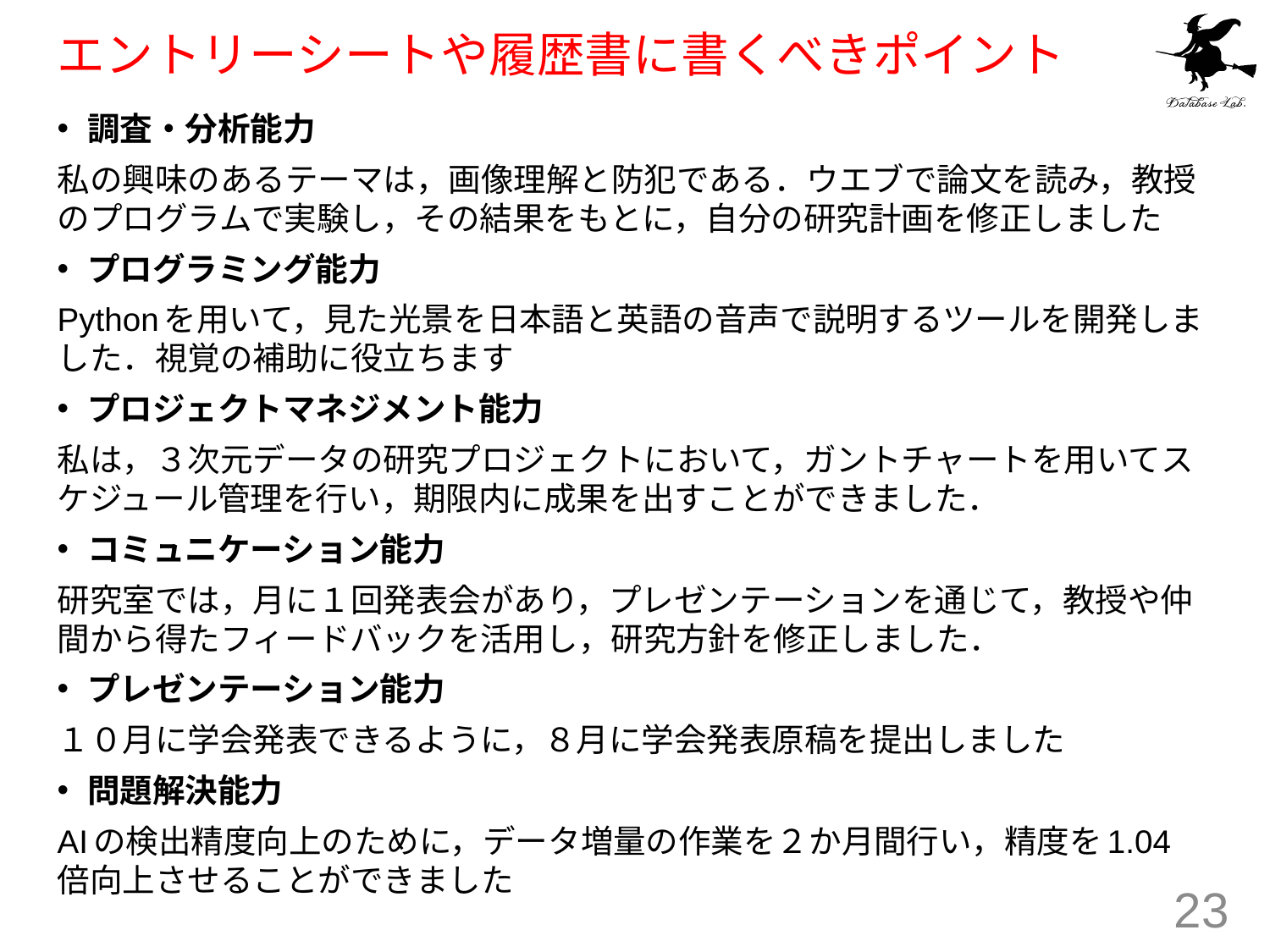

# エントリーシートや履歴書に書くべきポイント
調査・分析能力
私の興味のあるテーマは，画像理解と防犯である．ウエブで論文を読み，教授のプログラムで実験し，その結果をもとに，自分の研究計画を修正しました
プログラミング能力
Pythonを用いて，見た光景を日本語と英語の音声で説明するツールを開発しました．視覚の補助に役立ちます
プロジェクトマネジメント能力
私は，３次元データの研究プロジェクトにおいて，ガントチャートを用いてスケジュール管理を行い，期限内に成果を出すことができました．
コミュニケーション能力
研究室では，月に１回発表会があり，プレゼンテーションを通じて，教授や仲間から得たフィードバックを活用し，研究方針を修正しました．
プレゼンテーション能力
１０月に学会発表できるように，８月に学会発表原稿を提出しました
問題解決能力
AIの検出精度向上のために，データ増量の作業を２か月間行い，精度を1.04倍向上させることができました
23